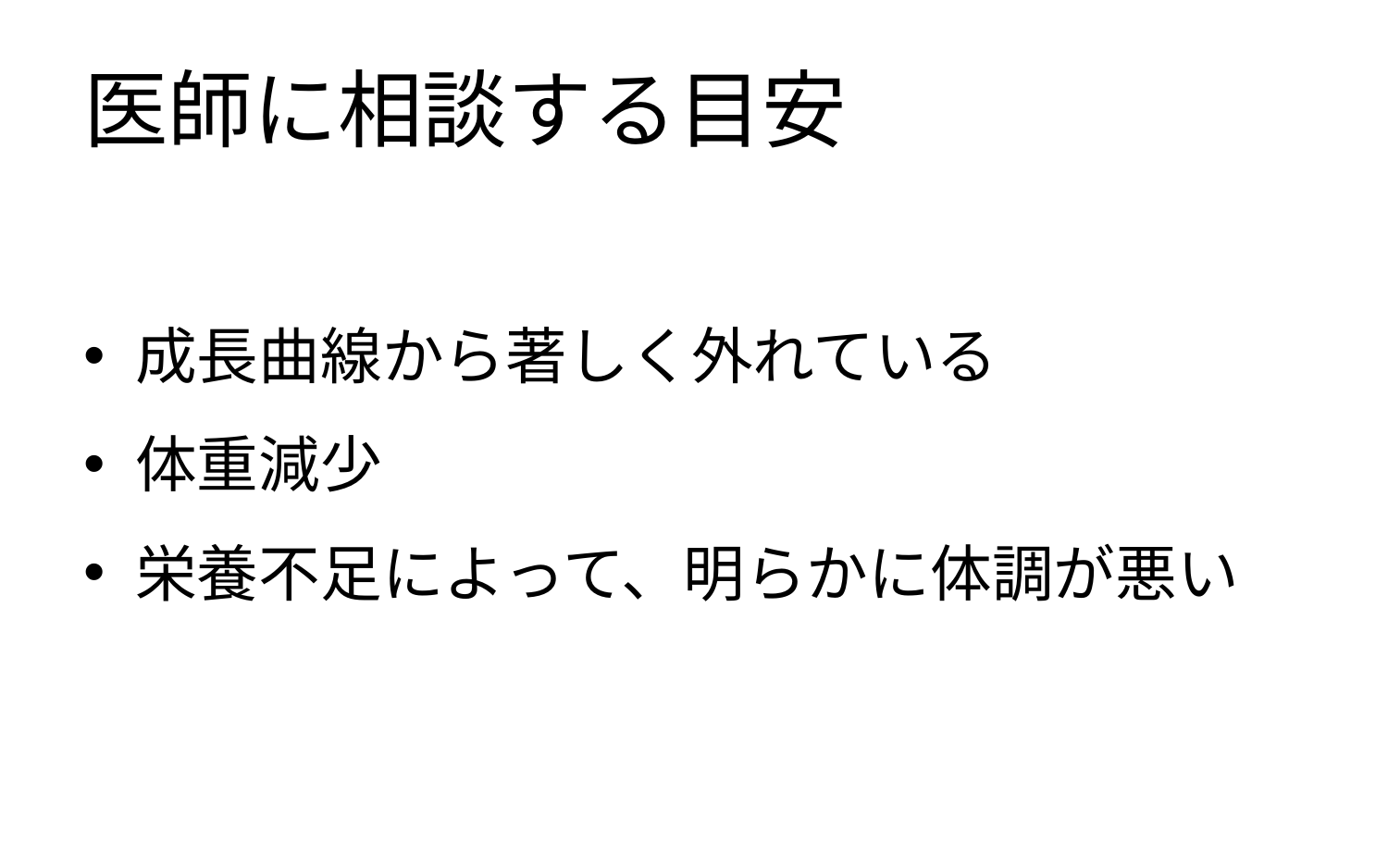

# 医師に相談する目安
成長曲線から著しく外れている
体重減少
栄養不足によって、明らかに体調が悪い